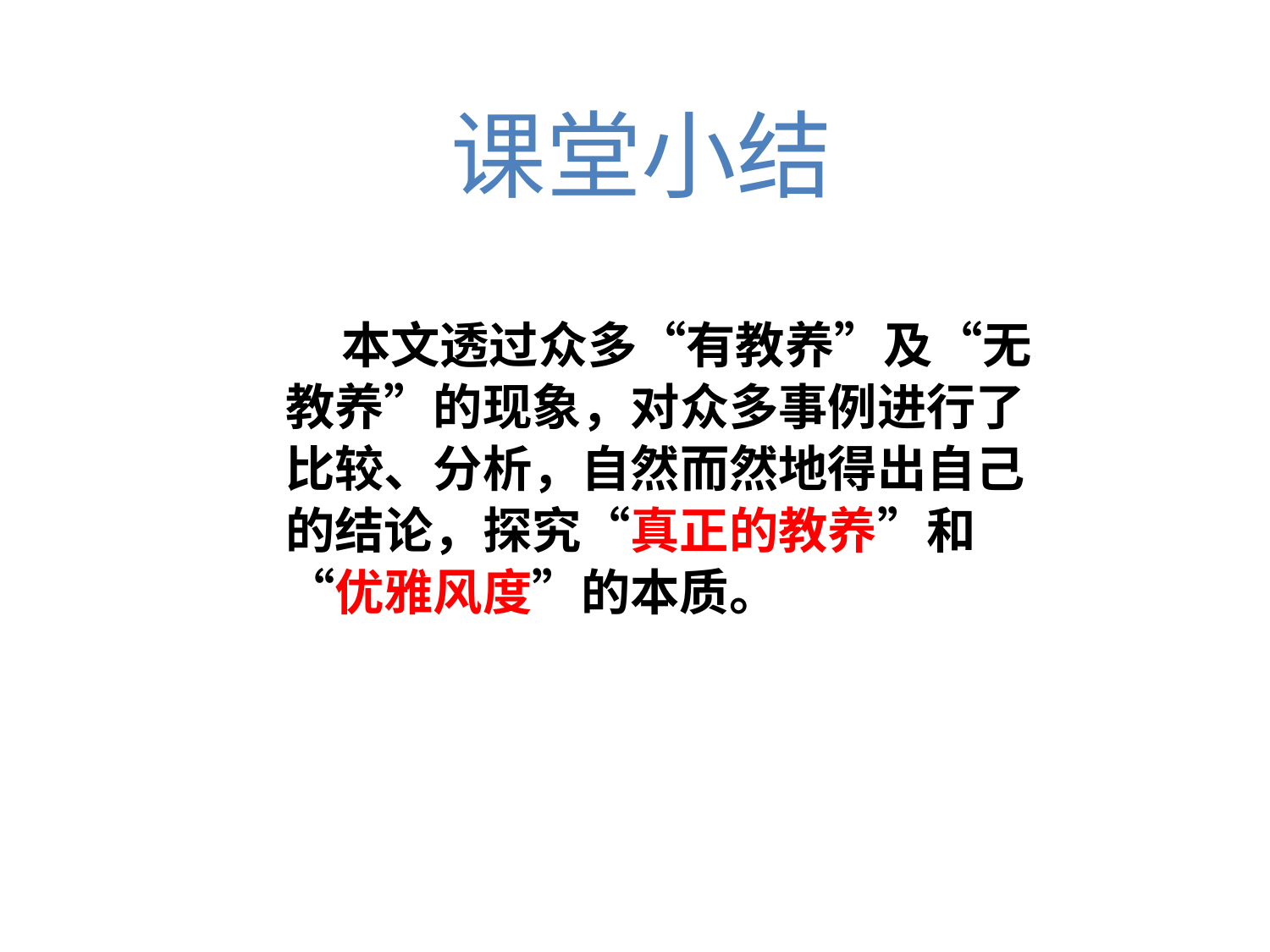

课堂小结

    本文透过众多“有教养”及“无教养”的现象，对众多事例进行了比较、分析，自然而然地得出自己的结论，探究“真正的教养”和“优雅风度”的本质。